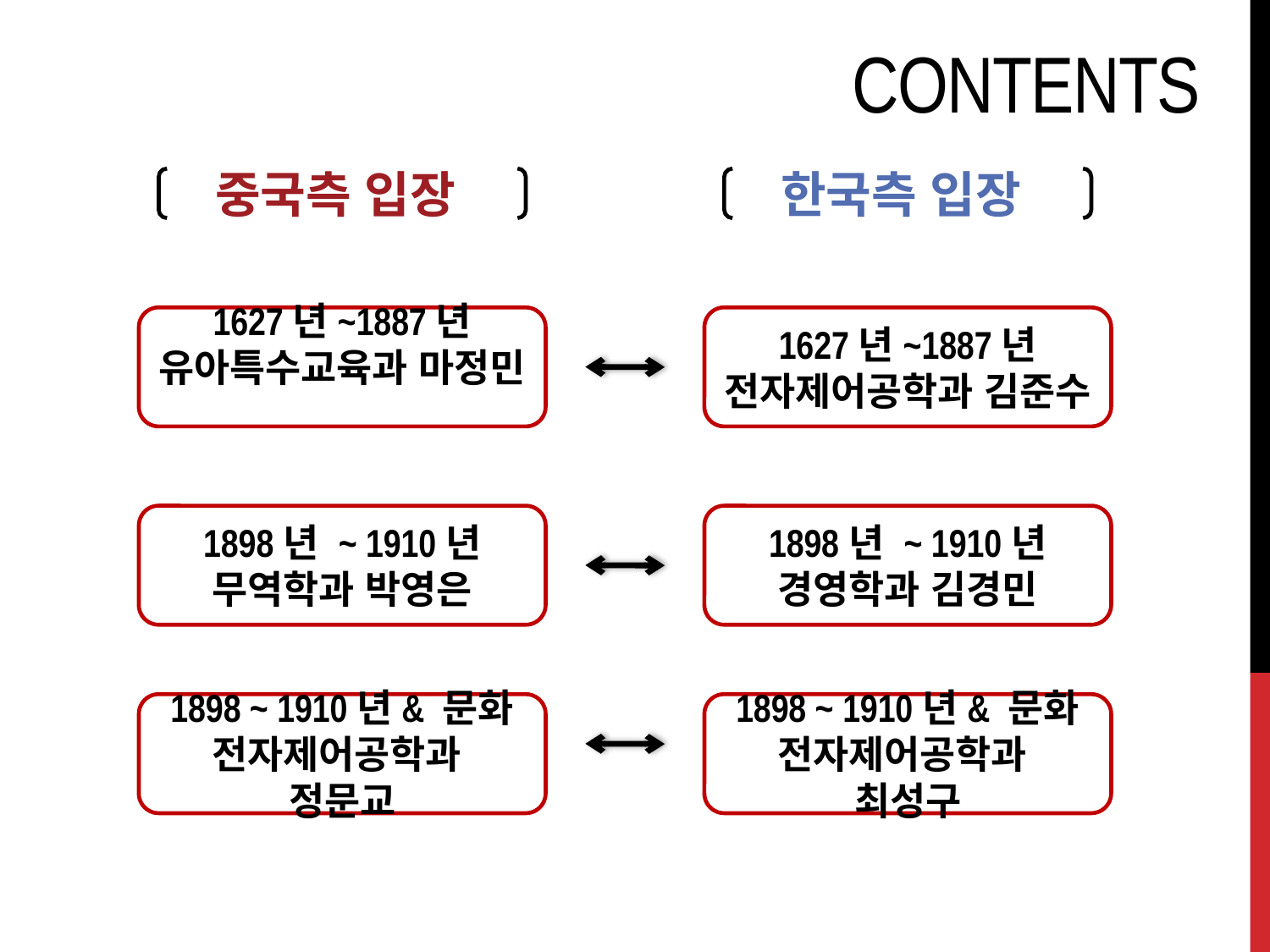

# CONTENTS
중국측 입장
한국측 입장
1627년~1887년
유아특수교육과 마정민
1627년~1887년
전자제어공학과 김준수
1898년 ~ 1910년
무역학과 박영은
1898년 ~ 1910년
경영학과 김경민
1898 ~ 1910년& 문화
전자제어공학과  정문교
1898 ~ 1910년& 문화
전자제어공학과  최성구